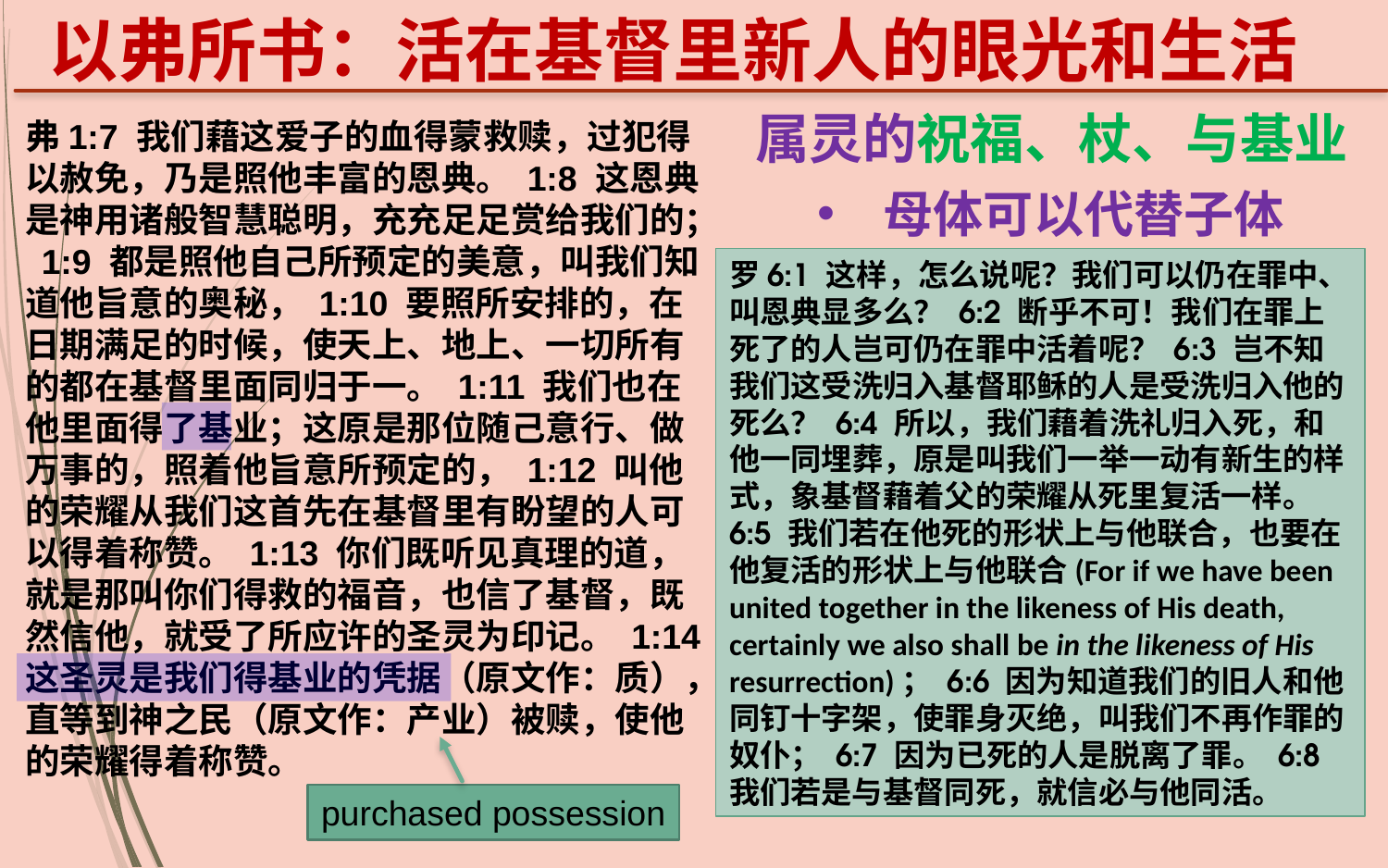

以弗所书：活在基督里新人的眼光和生活
属灵的祝福、杖、与基业
弗1:7 我们藉这爱子的血得蒙救赎，过犯得以赦免，乃是照他丰富的恩典。 1:8 这恩典是神用诸般智慧聪明，充充足足赏给我们的； 1:9 都是照他自己所预定的美意，叫我们知道他旨意的奥秘， 1:10 要照所安排的，在日期满足的时候，使天上、地上、一切所有的都在基督里面同归于一。 1:11 我们也在他里面得了基业；这原是那位随己意行、做万事的，照着他旨意所预定的， 1:12 叫他的荣耀从我们这首先在基督里有盼望的人可以得着称赞。 1:13 你们既听见真理的道，就是那叫你们得救的福音，也信了基督，既然信他，就受了所应许的圣灵为印记。 1:14 这圣灵是我们得基业的凭据（原文作：质），直等到神之民（原文作：产业）被赎，使他的荣耀得着称赞。
 母体可以代替子体
罗6:1 这样，怎么说呢？我们可以仍在罪中、叫恩典显多么？ 6:2 断乎不可！我们在罪上死了的人岂可仍在罪中活着呢？ 6:3 岂不知我们这受洗归入基督耶稣的人是受洗归入他的死么？ 6:4 所以，我们藉着洗礼归入死，和他一同埋葬，原是叫我们一举一动有新生的样式，象基督藉着父的荣耀从死里复活一样。 6:5 我们若在他死的形状上与他联合，也要在他复活的形状上与他联合(For if we have been united together in the likeness of His death, certainly we also shall be in the likeness of His resurrection)； 6:6 因为知道我们的旧人和他同钉十字架，使罪身灭绝，叫我们不再作罪的奴仆； 6:7 因为已死的人是脱离了罪。 6:8 我们若是与基督同死，就信必与他同活。

purchased possession